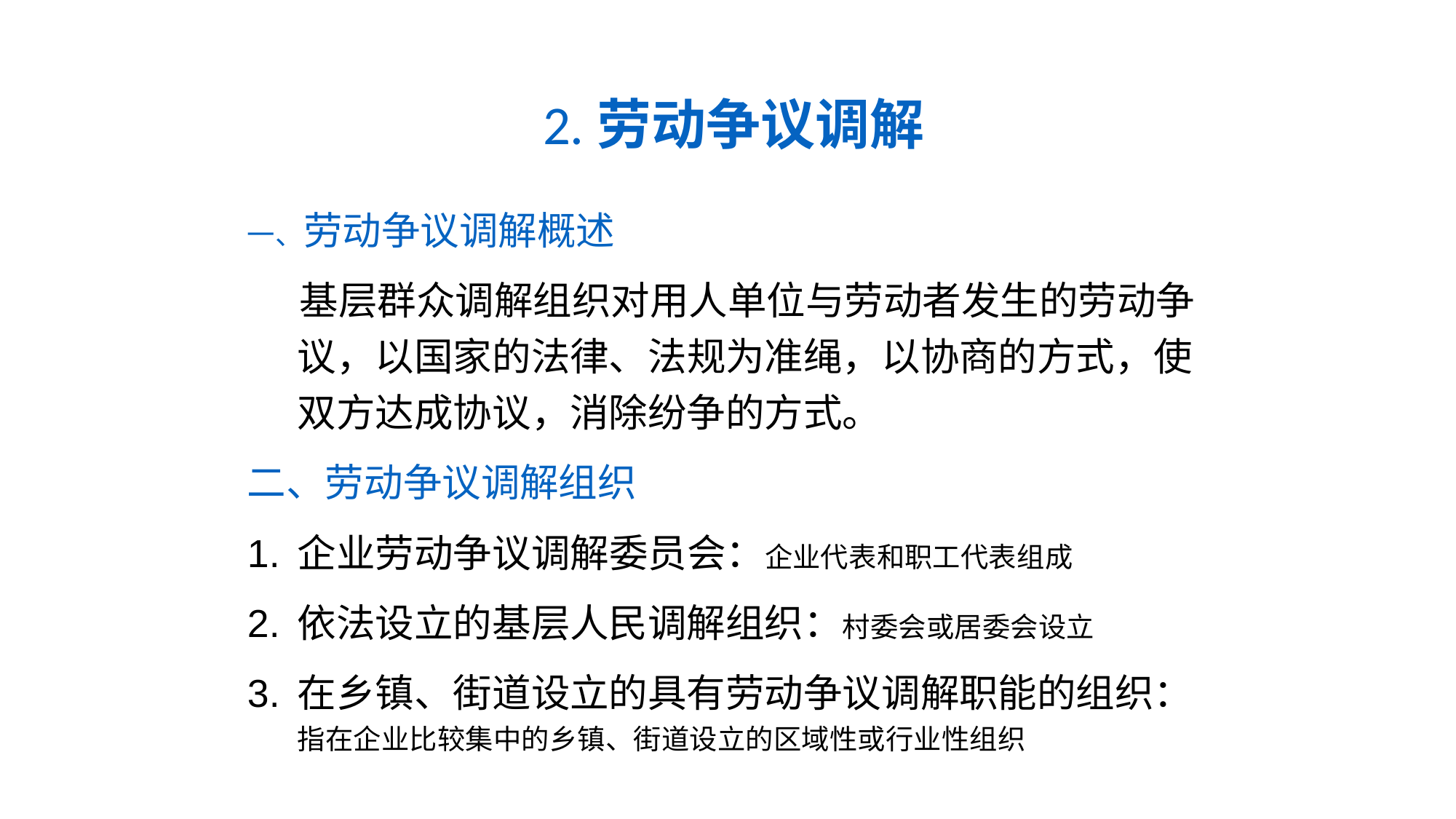

# 2.劳动争议调解
一、劳动争议调解概述
     基层群众调解组织对用人单位与劳动者发生的劳动争议，以国家的法律、法规为准绳，以协商的方式，使双方达成协议，消除纷争的方式。
二、劳动争议调解组织
企业劳动争议调解委员会：企业代表和职工代表组成
依法设立的基层人民调解组织：村委会或居委会设立
在乡镇、街道设立的具有劳动争议调解职能的组织：指在企业比较集中的乡镇、街道设立的区域性或行业性组织